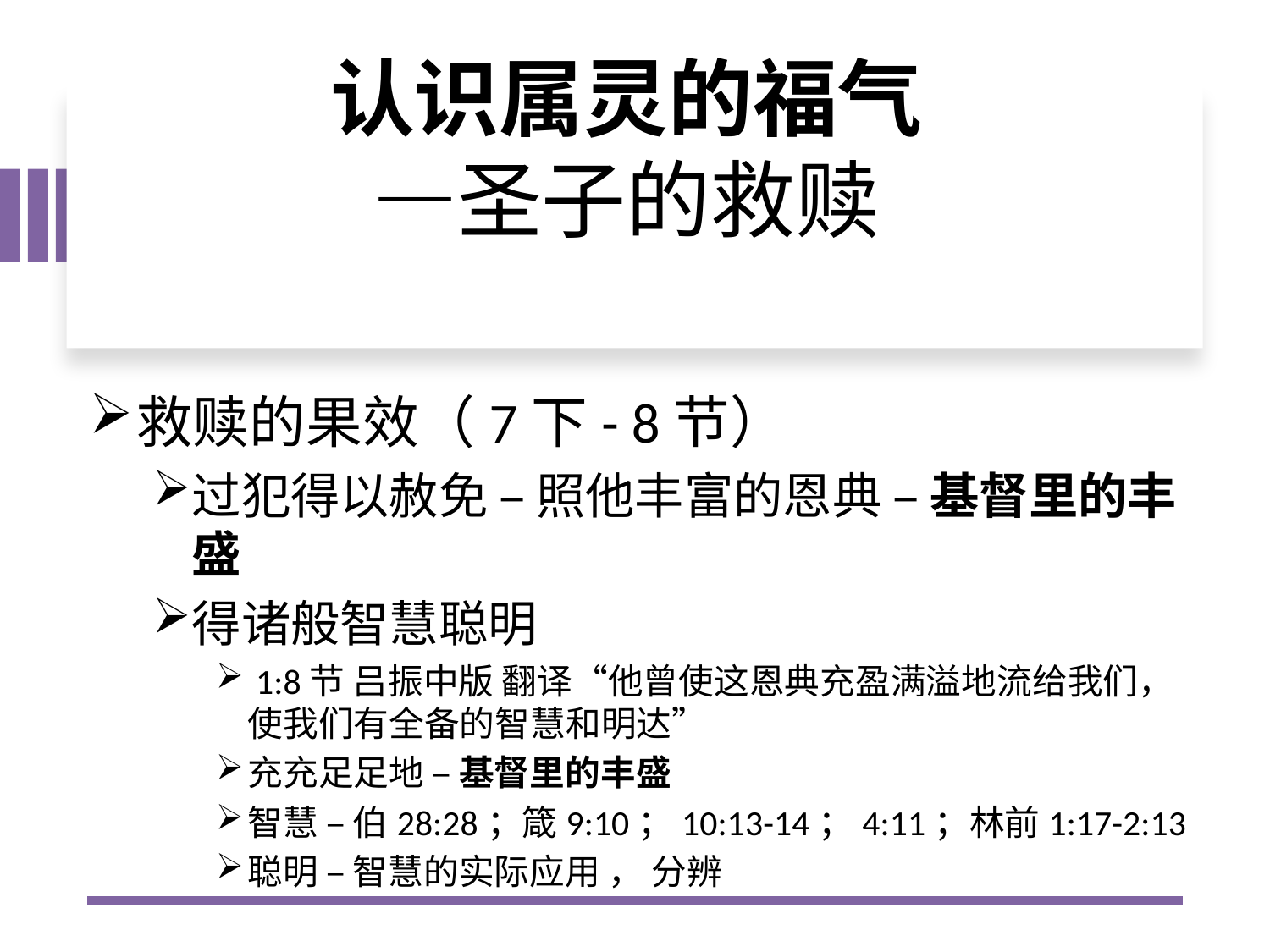

# 认识属灵的福气 —圣子的救赎

救赎的果效（7下- 8节）
过犯得以赦免 – 照他丰富的恩典 – 基督里的丰盛
得诸般智慧聪明
 1:8节 吕振中版 翻译“他曾使这恩典充盈满溢地流给我们，使我们有全备的智慧和明达”
充充足足地 – 基督里的丰盛
智慧 – 伯28:28；箴9:10；10:13-14；4:11；林前1:17-2:13
聪明 – 智慧的实际应用 ， 分辨